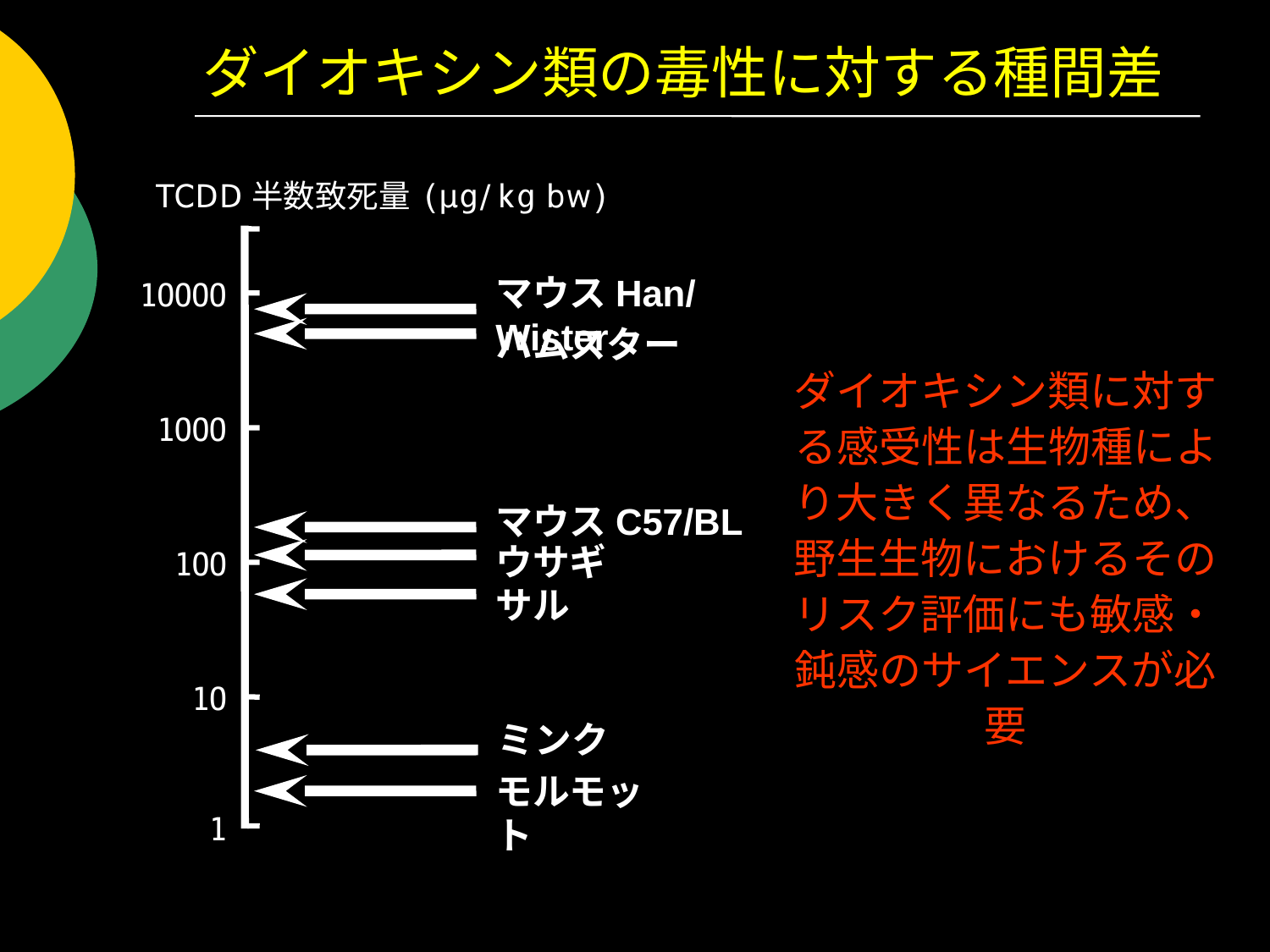

# ダイオキシン類の毒性に対する種間差

TCDD半数致死量 (µg/kg bw)

マウスHan/Wister
10000

ハムスター
ダイオキシン類に対する感受性は生物種により大きく異なるため、野生生物におけるそのリスク評価にも敏感・鈍感のサイエンスが必要

1000

マウスC57/BL

ウサギ
100

サル

10

ミンク

モルモット

1